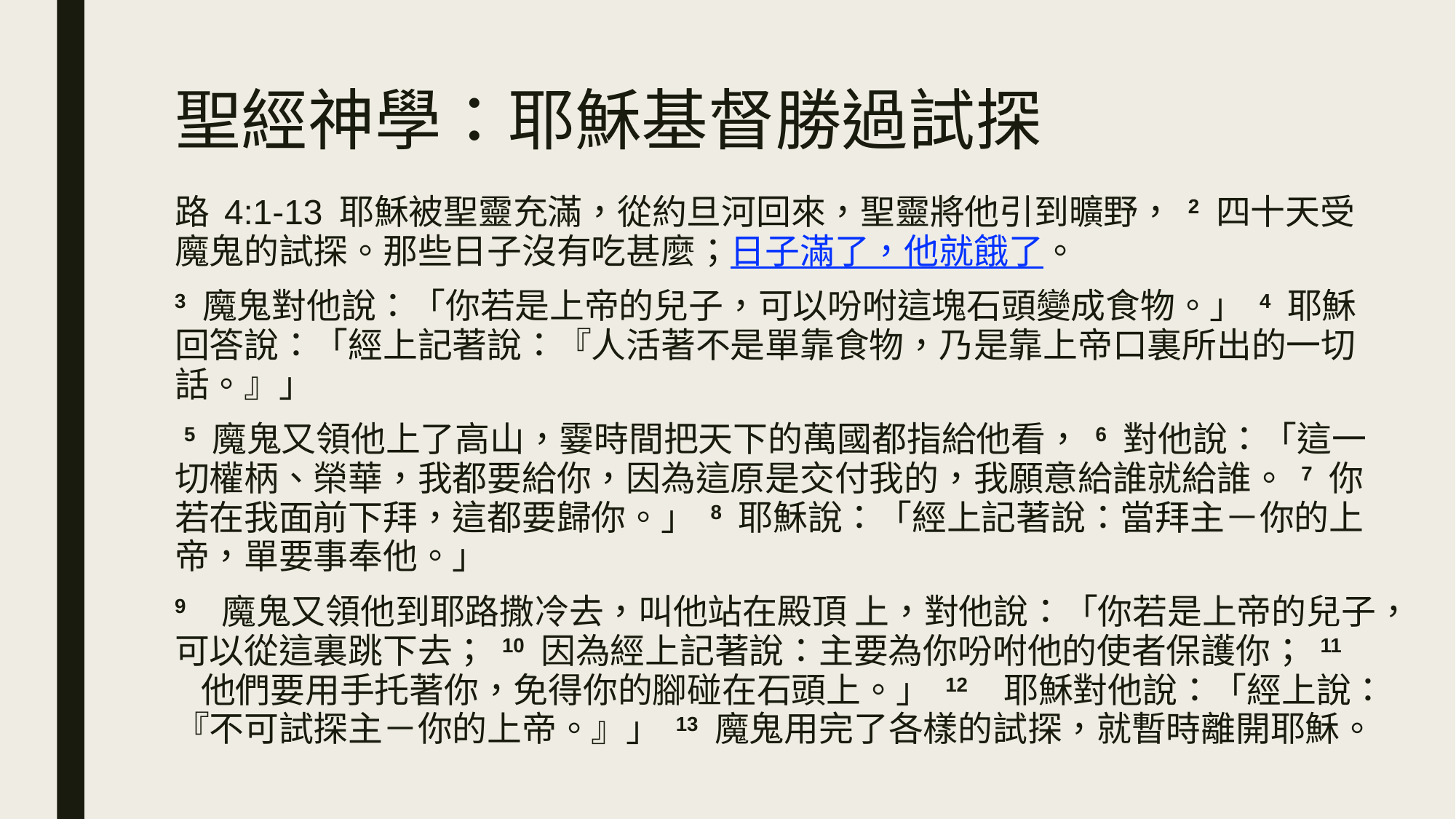

# 聖經神學：耶穌基督勝過試探
路 4:1-13 耶穌被聖靈充滿，從約旦河回來，聖靈將他引到曠野， 2 四十天受魔鬼的試探。那些日子沒有吃甚麼；日子滿了，他就餓了。
3 魔鬼對他說：「你若是上帝的兒子，可以吩咐這塊石頭變成食物。」 4 耶穌回答說：「經上記著說：『人活著不是單靠食物，乃是靠上帝口裏所出的一切話。』」
 5 魔鬼又領他上了高山，霎時間把天下的萬國都指給他看， 6 對他說：「這一切權柄、榮華，我都要給你，因為這原是交付我的，我願意給誰就給誰。 7 你若在我面前下拜，這都要歸你。」 8 耶穌說：「經上記著說：當拜主－你的上帝，單要事奉他。」
9   魔鬼又領他到耶路撒冷去，叫他站在殿頂 上，對他說：「你若是上帝的兒子，可以從這裏跳下去； 10 因為經上記著說：主要為你吩咐他的使者保護你； 11   他們要用手托著你，免得你的腳碰在石頭上。」 12   耶穌對他說：「經上說：『不可試探主－你的上帝。』」 13 魔鬼用完了各樣的試探，就暫時離開耶穌。